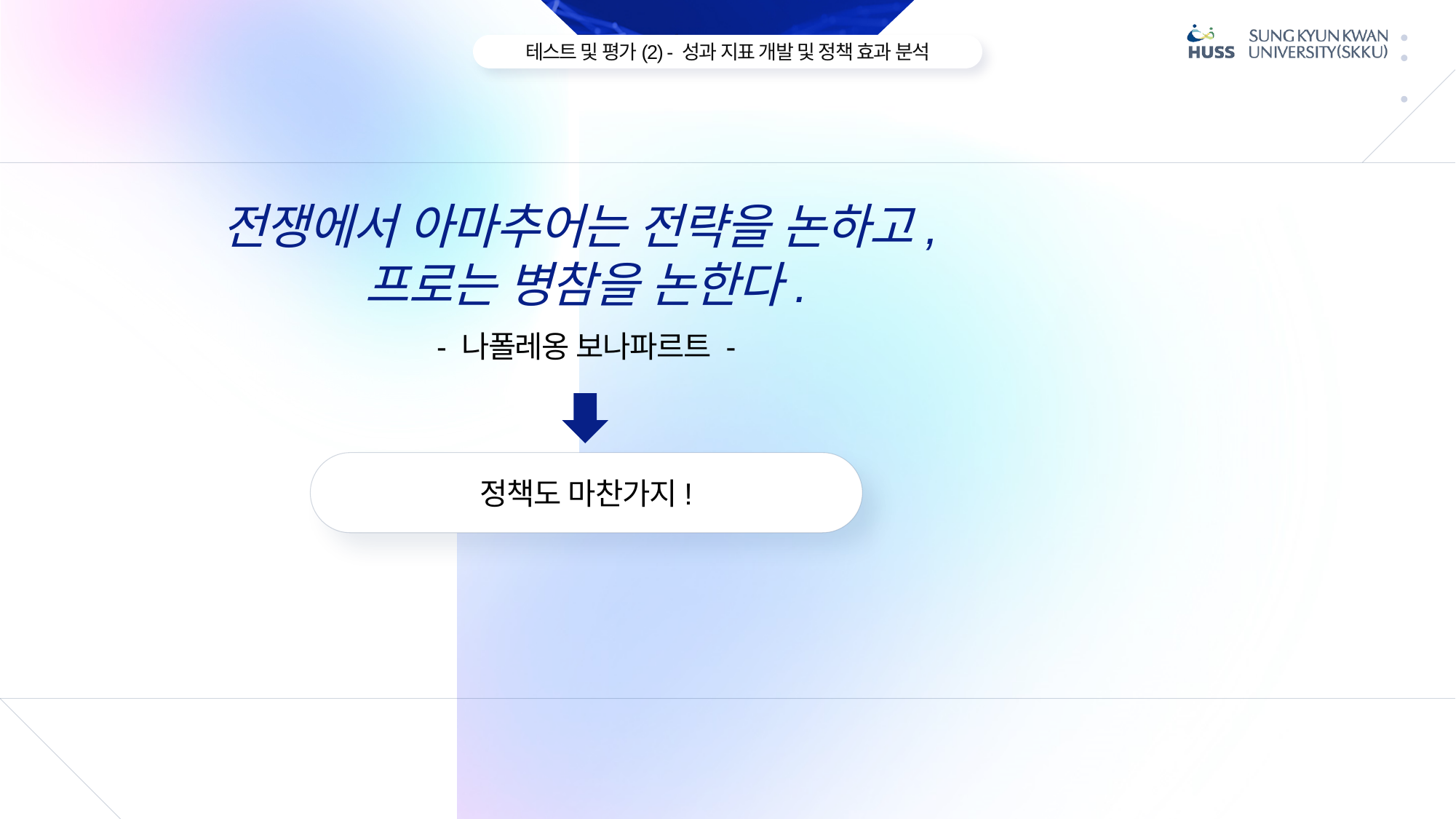

전쟁에서 아마추어는 전략을 논하고,
프로는 병참을 논한다.
- 나폴레옹 보나파르트 -

정책도 마찬가지!